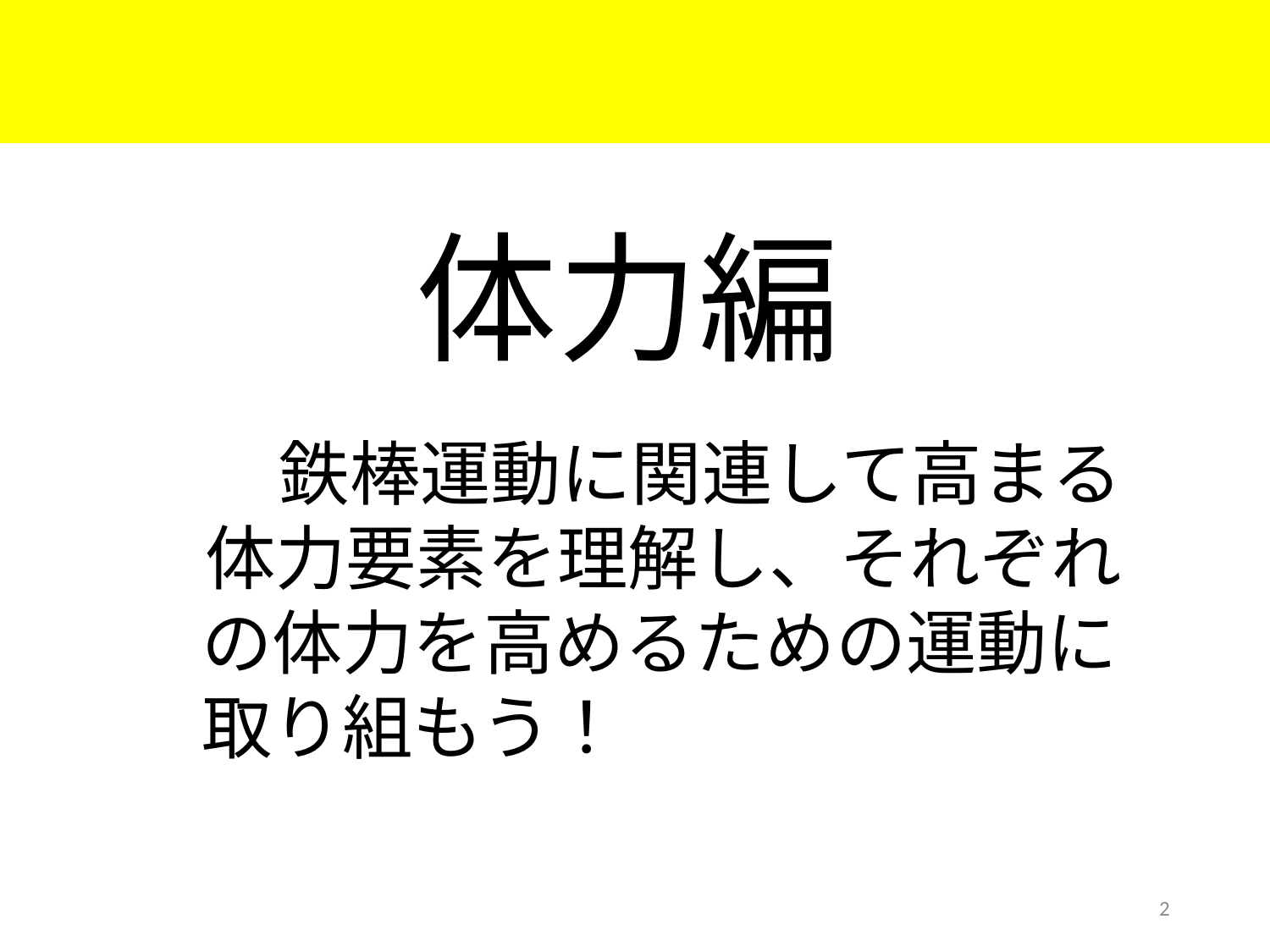

体力編

　　　  鉄棒運動に関連して高まる
　体力要素を理解し、それぞれ
　      の体力を高めるための運動に
　      取り組もう！

2